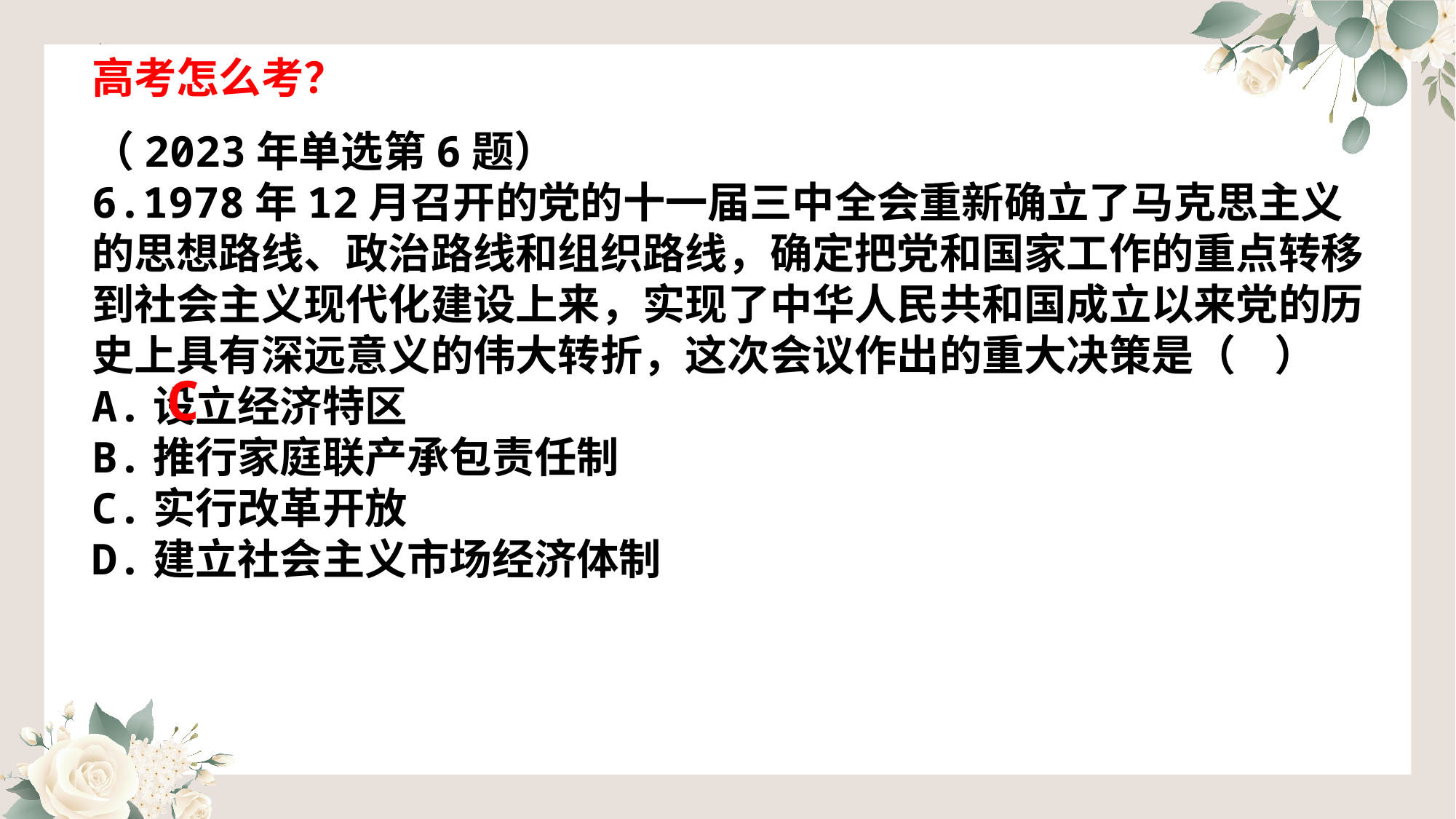

高考怎么考？
（2023年单选第6题）
6.1978年12月召开的党的十一届三中全会重新确立了马克思主义的思想路线、政治路线和组织路线，确定把党和国家工作的重点转移到社会主义现代化建设上来，实现了中华人民共和国成立以来党的历史上具有深远意义的伟大转折，这次会议作出的重大决策是（    ）
A.设立经济特区
B.推行家庭联产承包责任制
C.实行改革开放
D.建立社会主义市场经济体制
C